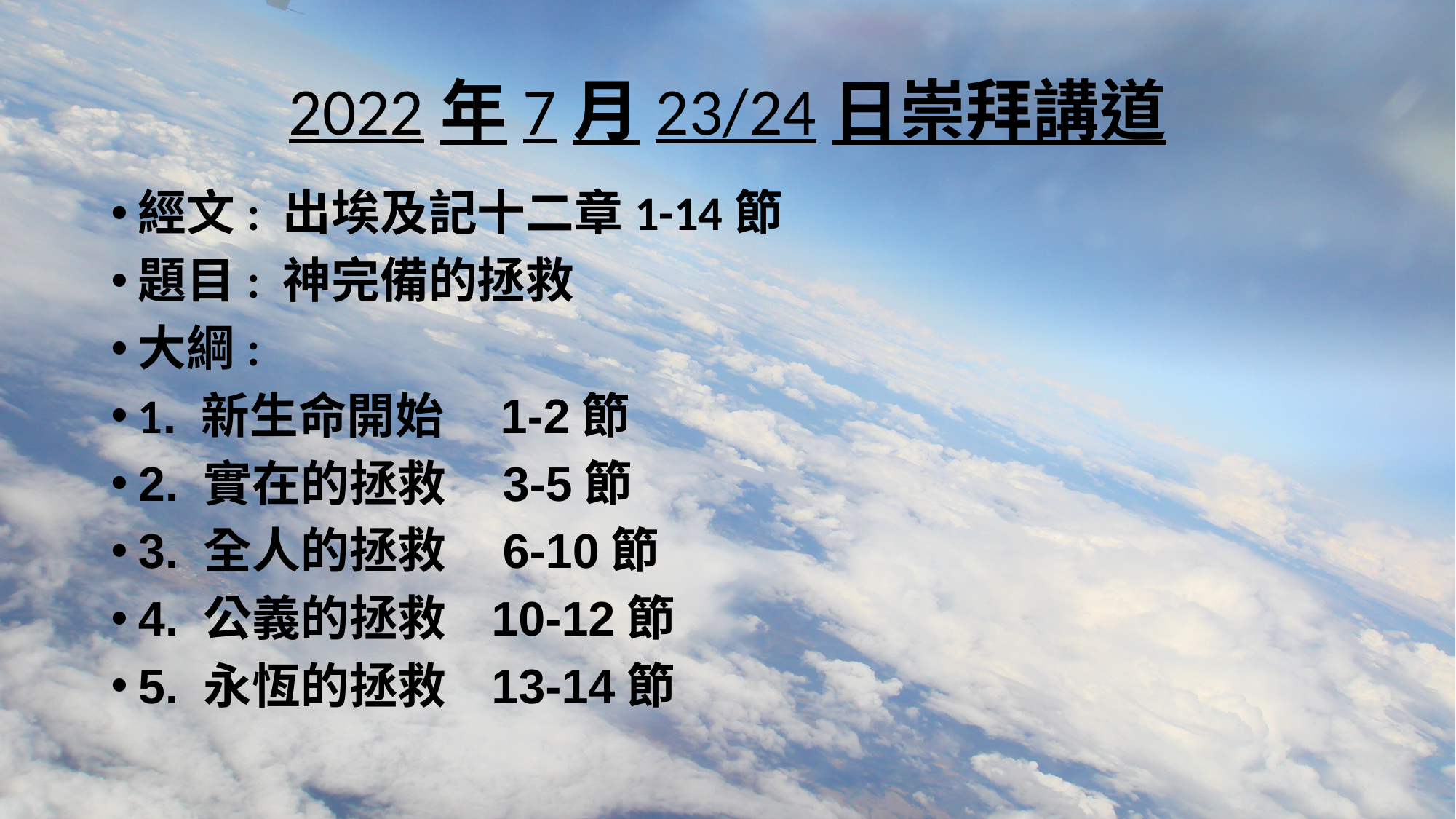

# 2022年7月23/24日崇拜講道
經文: 出埃及記十二章1-14節
題目: 神完備的拯救
大綱:
1. 新生命開始    1-2節
2. 實在的拯救    3-5節
3. 全人的拯救    6-10節
4. 公義的拯救   10-12節
5. 永恆的拯救   13-14節